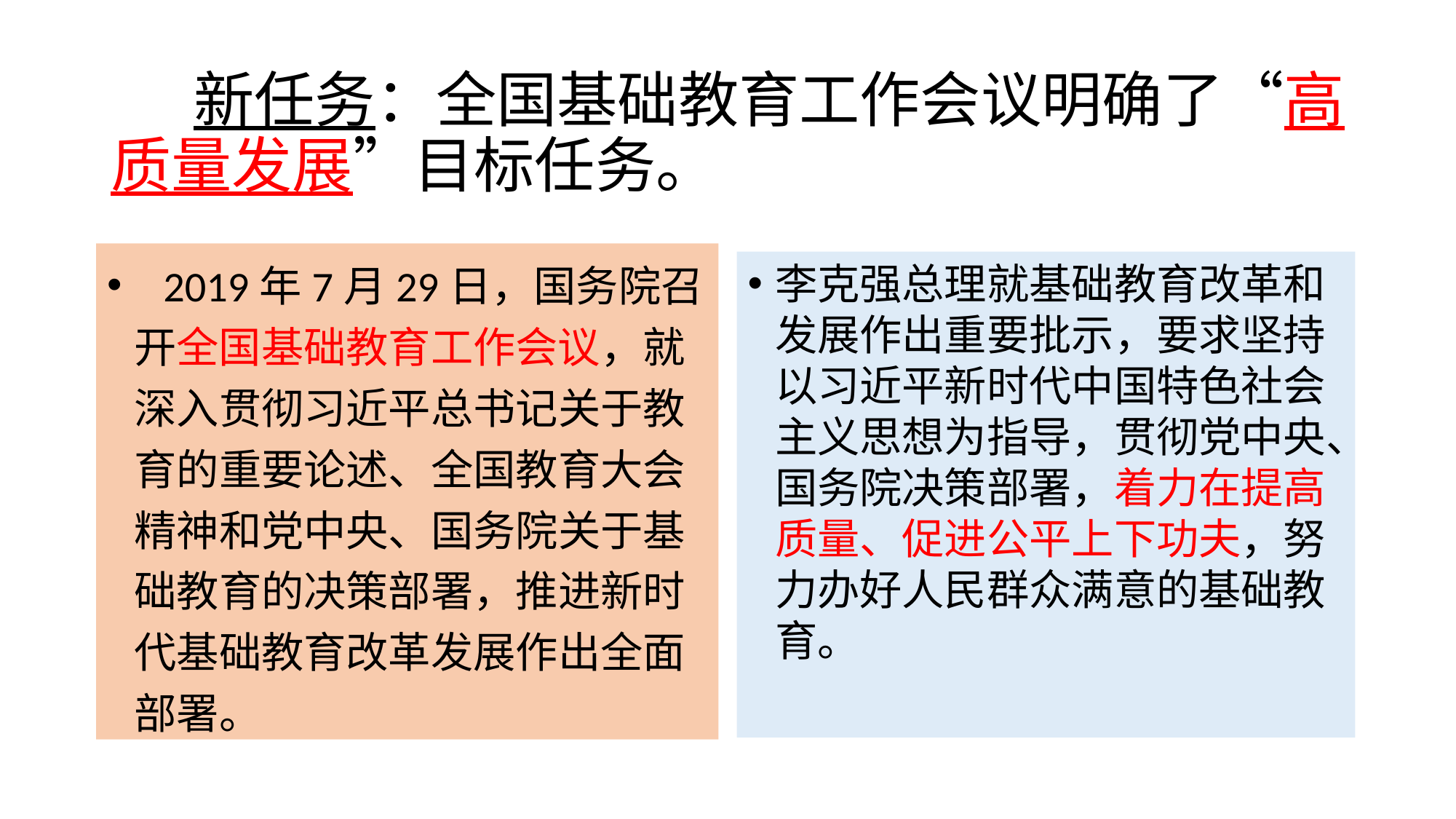

# 新任务：全国基础教育工作会议明确了“高质量发展”目标任务。
   2019年7月29日，国务院召开全国基础教育工作会议，就深入贯彻习近平总书记关于教育的重要论述、全国教育大会精神和党中央、国务院关于基础教育的决策部署，推进新时代基础教育改革发展作出全面部署。
李克强总理就基础教育改革和发展作出重要批示，要求坚持以习近平新时代中国特色社会主义思想为指导，贯彻党中央、国务院决策部署，着力在提高质量、促进公平上下功夫，努力办好人民群众满意的基础教育。